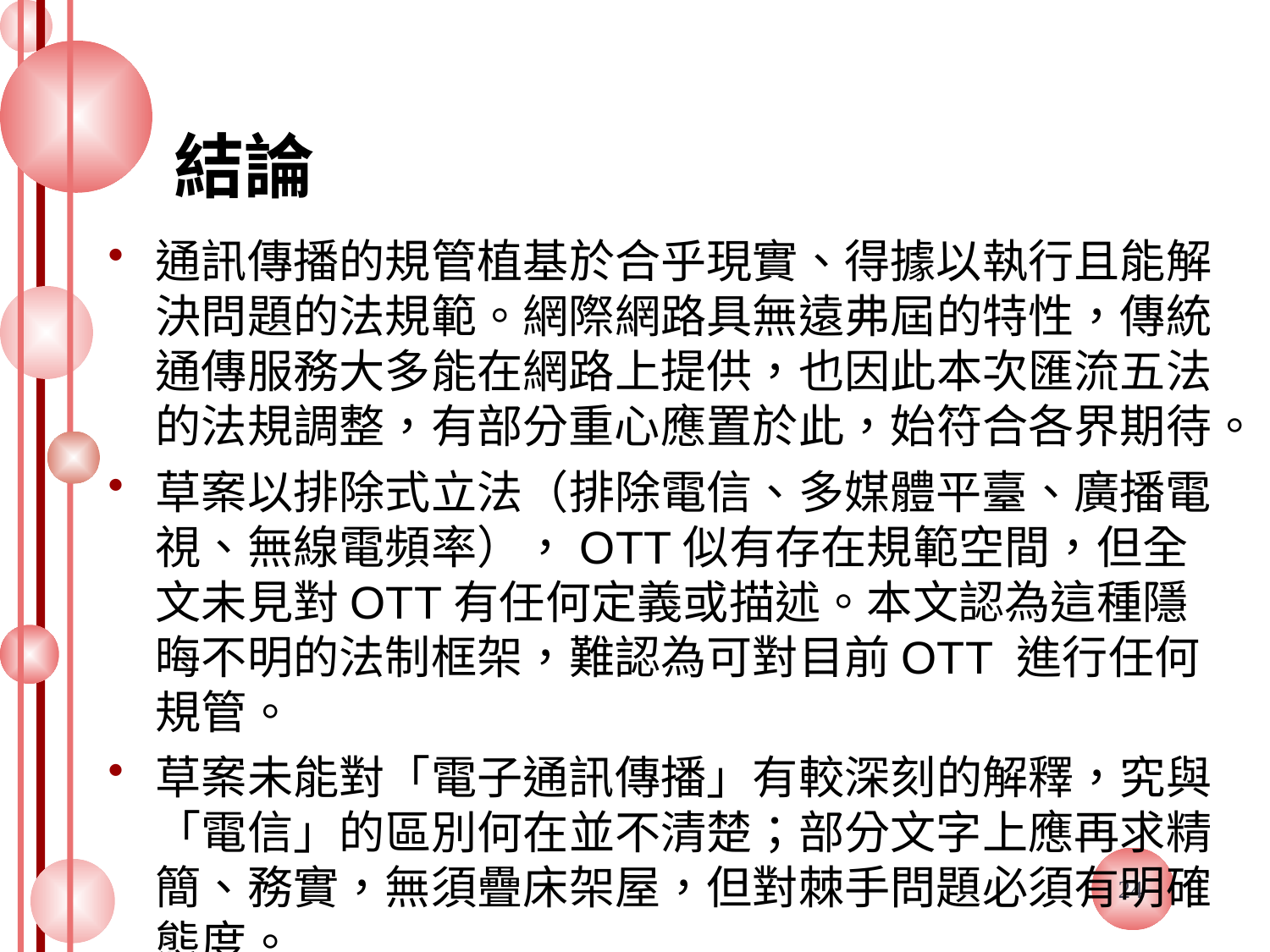

# 結論
通訊傳播的規管植基於合乎現實、得據以執行且能解決問題的法規範。網際網路具無遠弗屆的特性，傳統通傳服務大多能在網路上提供，也因此本次匯流五法的法規調整，有部分重心應置於此，始符合各界期待。
草案以排除式立法（排除電信、多媒體平臺、廣播電視、無線電頻率），OTT似有存在規範空間，但全文未見對OTT有任何定義或描述。本文認為這種隱晦不明的法制框架，難認為可對目前OTT 進行任何規管。
草案未能對「電子通訊傳播」有較深刻的解釋，究與「電信」的區別何在並不清楚；部分文字上應再求精簡、務實，無須疊床架屋，但對棘手問題必須有明確態度。
24